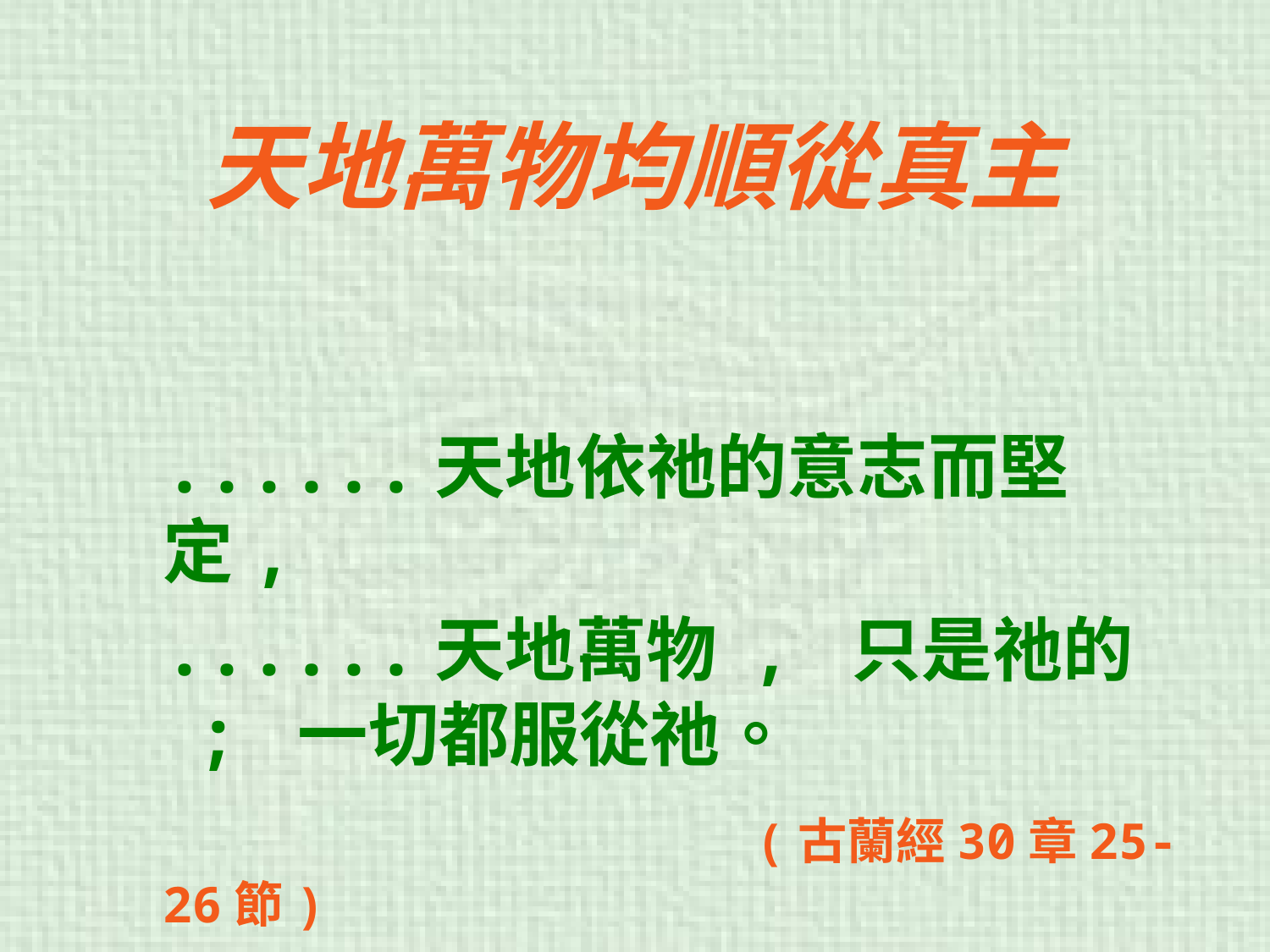

# 天地萬物均順從真主

......天地依祂的意志而堅定,
......天地萬物 , 只是祂的 ; 一切都服從祂。
       	     (古蘭經30章25-26節)